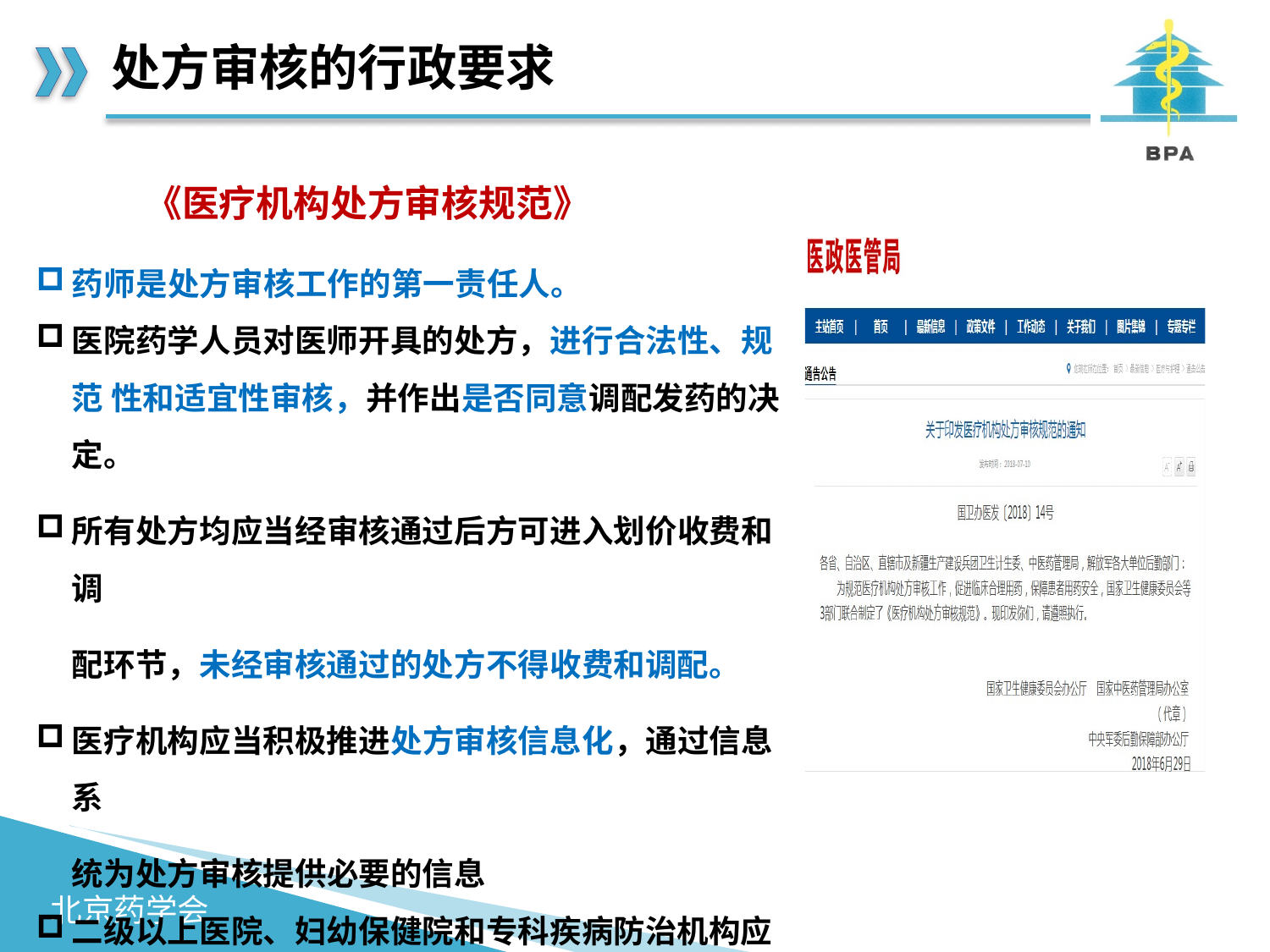

# 处方审核的行政要求
《医疗机构处方审核规范》
药师是处方审核工作的第一责任人。
医院药学人员对医师开具的处方，进行合法性、规范 性和适宜性审核，并作出是否同意调配发药的决定。
所有处方均应当经审核通过后方可进入划价收费和调
配环节，未经审核通过的处方不得收费和调配。
医疗机构应当积极推进处方审核信息化，通过信息系
统为处方审核提供必要的信息
二级以上医院、妇幼保健院和专科疾病防治机构应当 按照本规范执行。